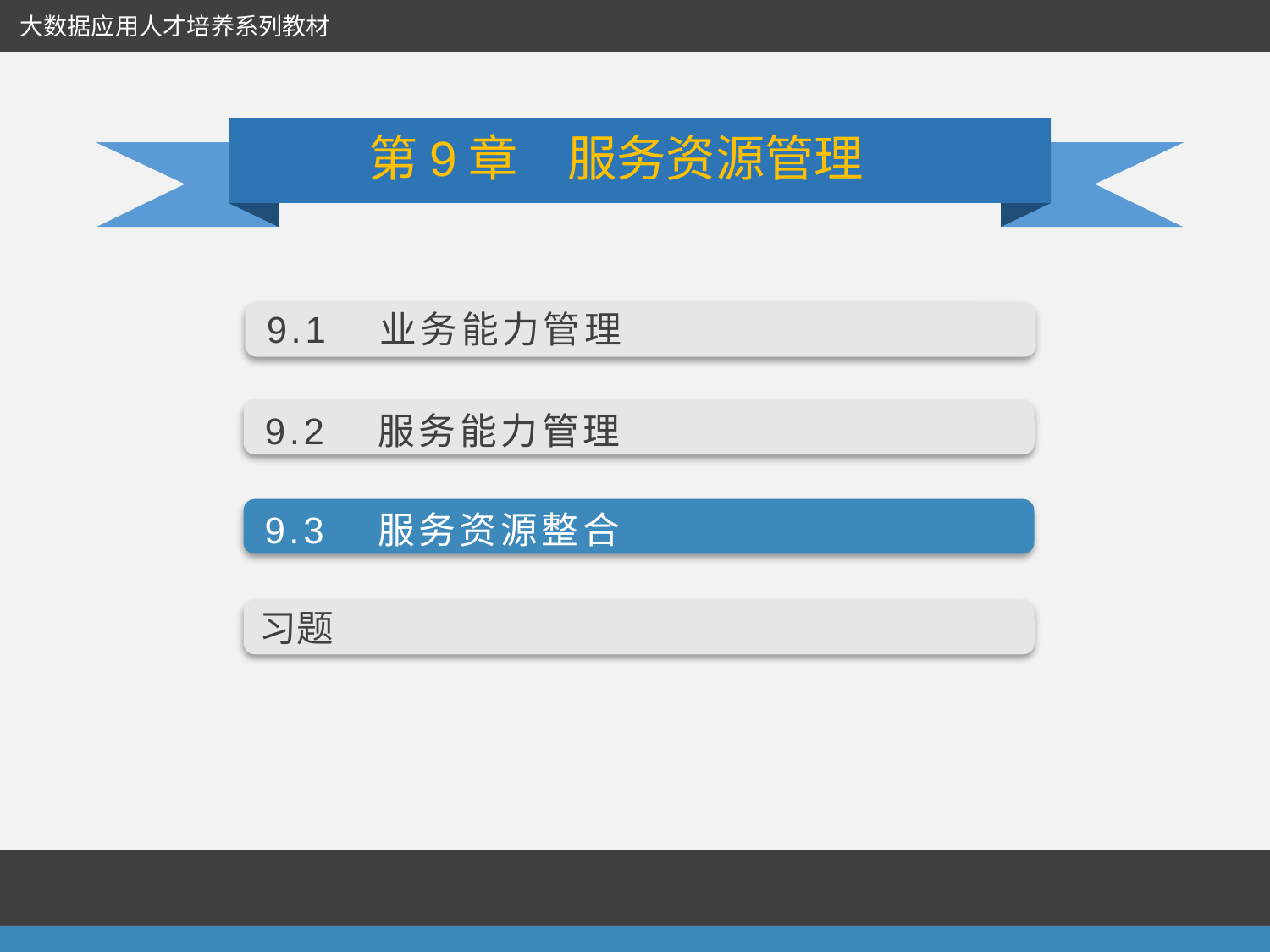

大数据应用人才培养系列教材

第9章　服务资源管理
9.1　业务能力管理

9.2　服务能力管理

9.3　服务资源整合
习题